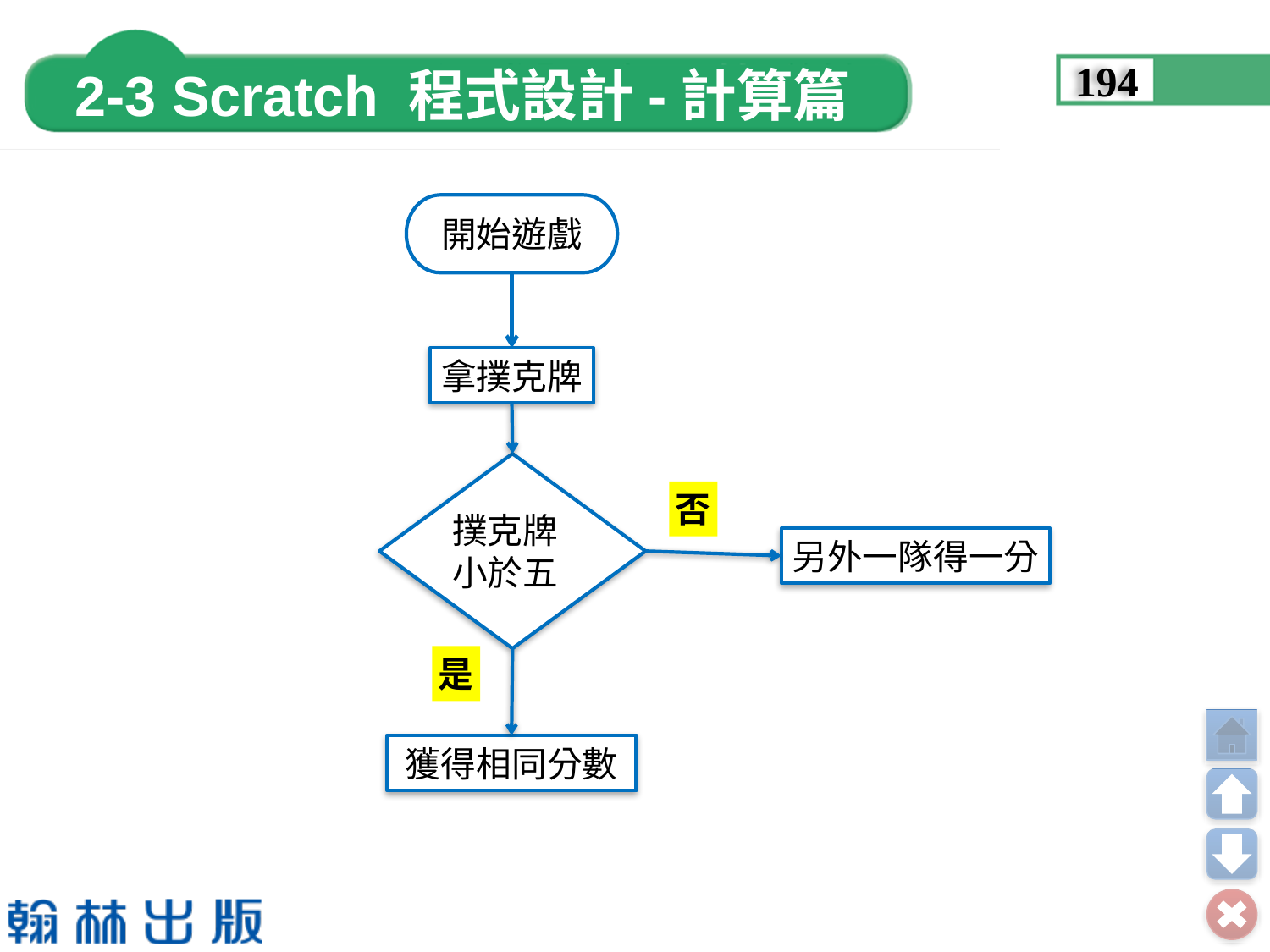

194
開始遊戲

拿撲克牌
撲克牌小於五
否

另外一隊得一分
是
獲得相同分數